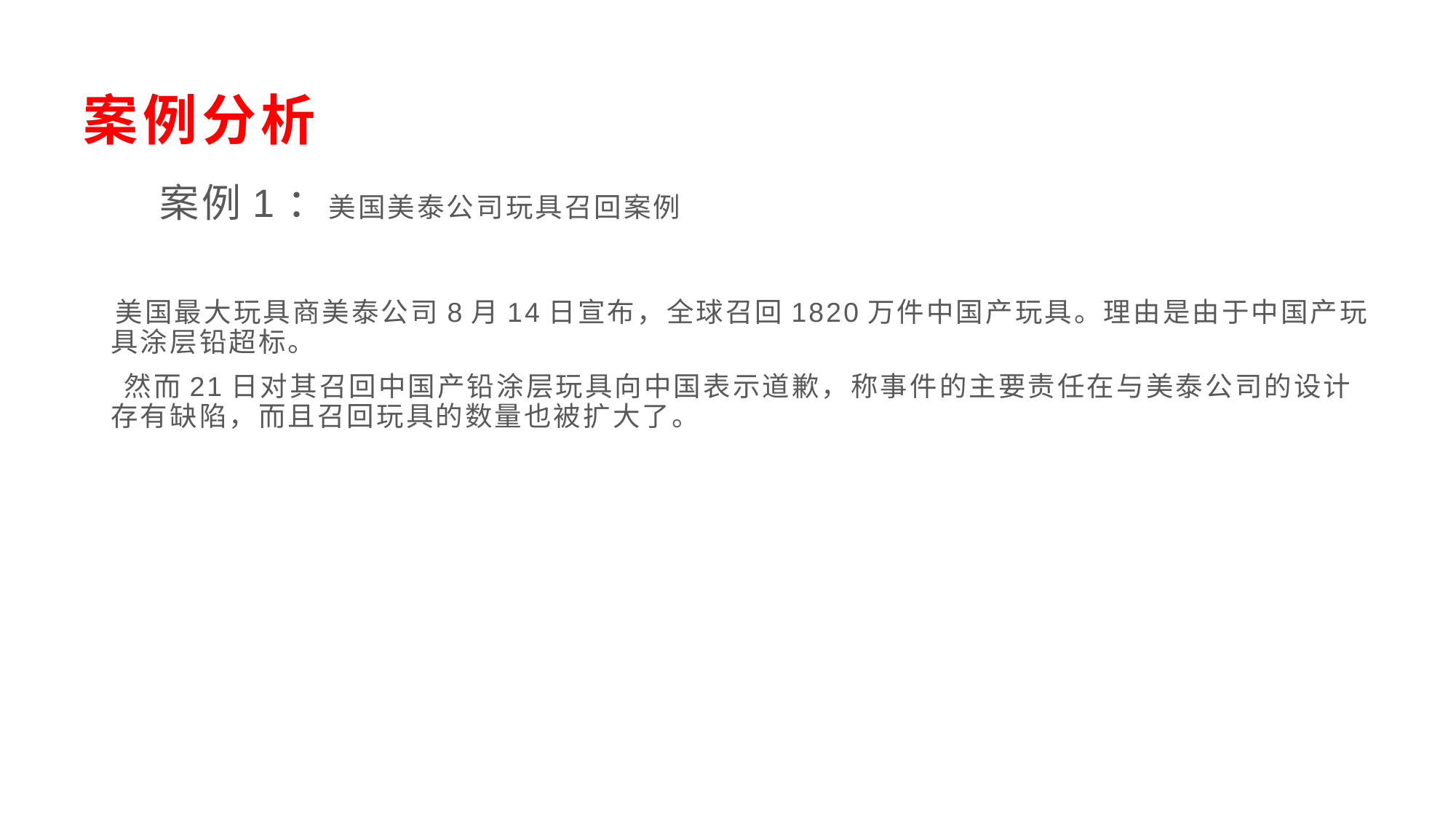

案例分析
      案例1：美国美泰公司玩具召回案例

   美国最大玩具商美泰公司8月14日宣布，全球召回1820万件中国产玩具。理由是由于中国产玩具涂层铅超标。
    然而21日对其召回中国产铅涂层玩具向中国表示道歉，称事件的主要责任在与美泰公司的设计存有缺陷，而且召回玩具的数量也被扩大了。